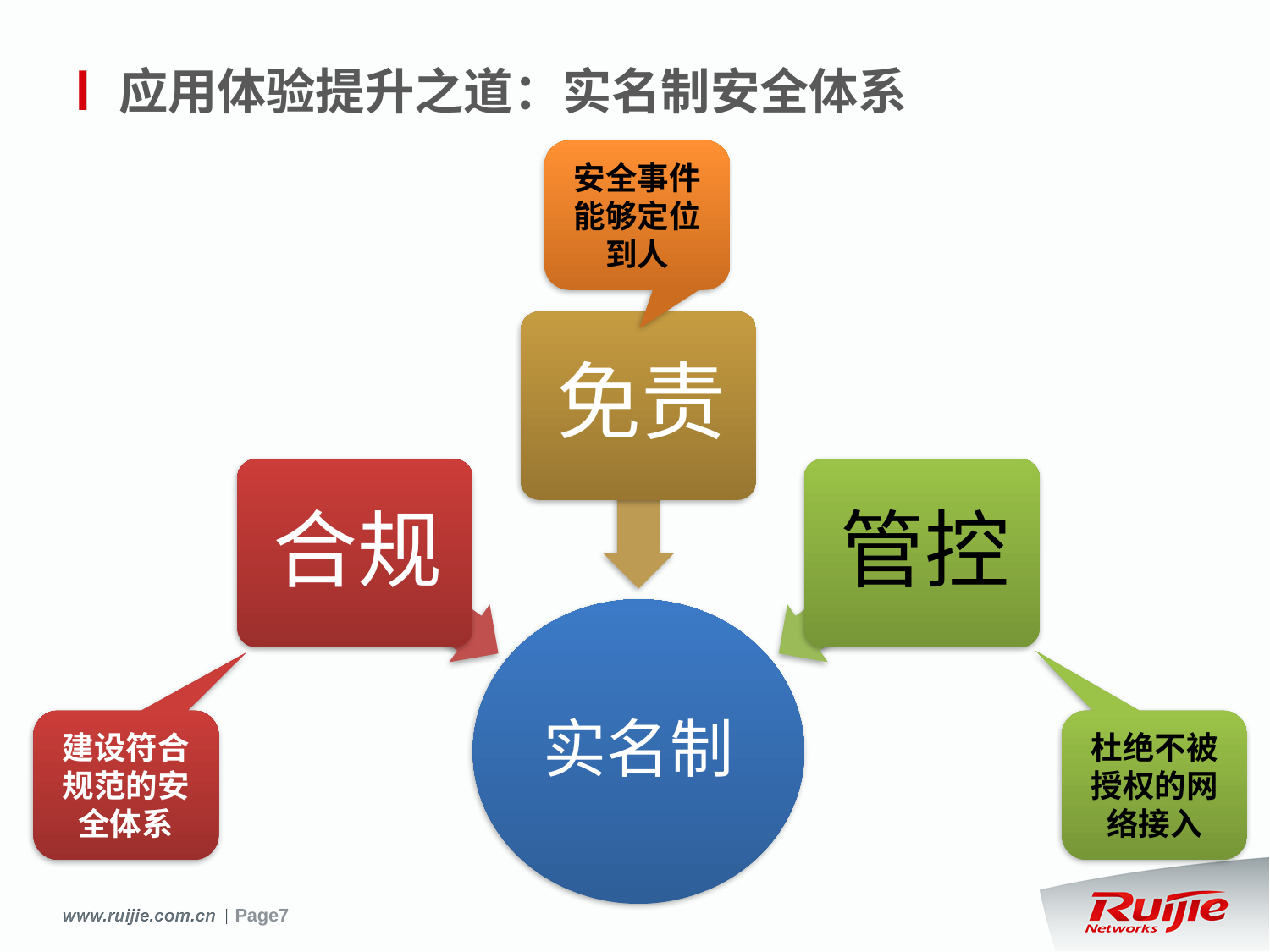

# 应用体验提升之道：实名制安全体系
安全事件能够定位到人
实名制
合规
免责
管控
建设符合规范的安全体系
杜绝不被授权的网络接入
Page7